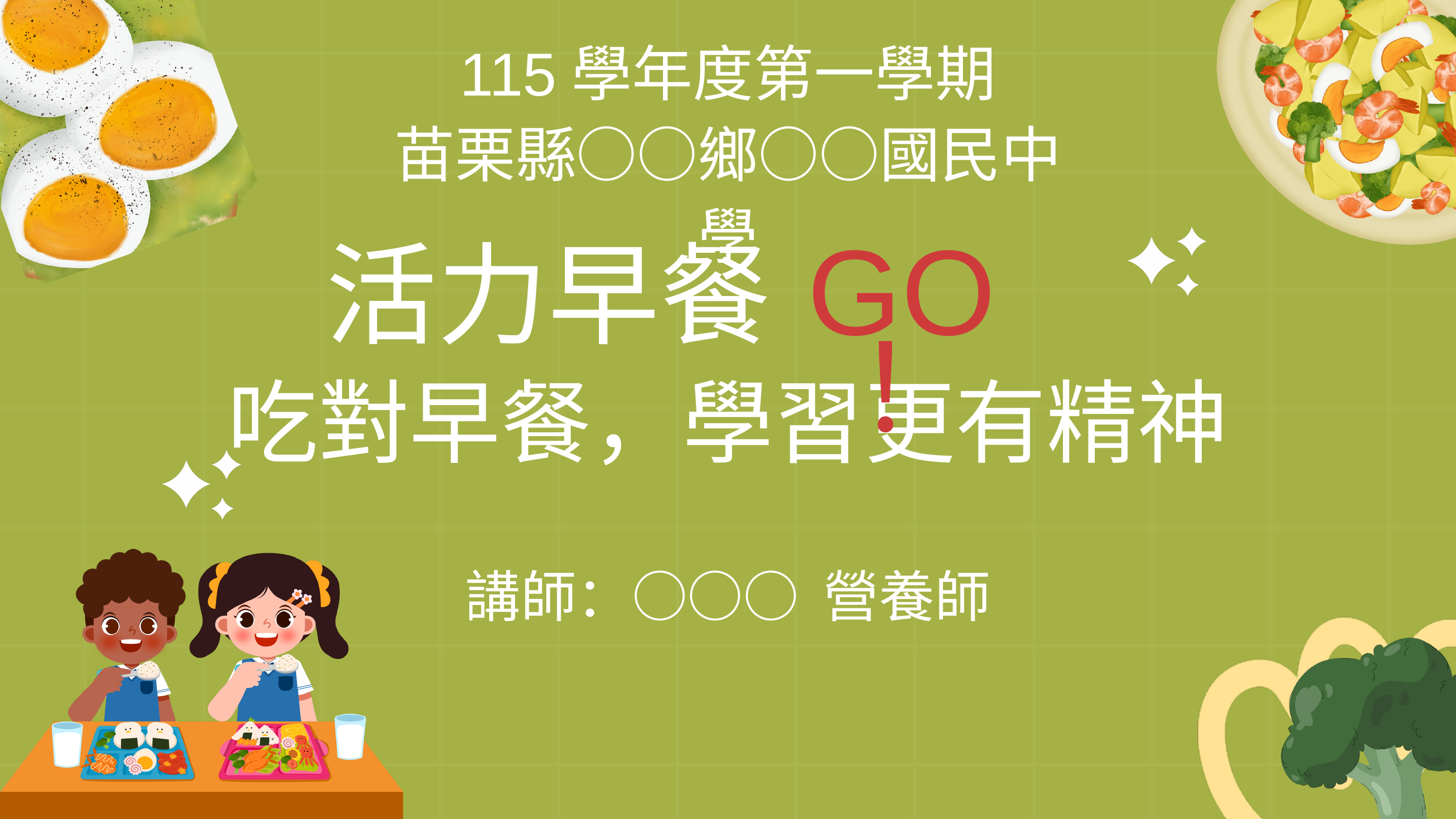

115學年度第一學期
苗栗縣○○鄉○○國民中學

GO！
活力早餐
吃對早餐，學習更有精神

講師：○○○  營養師